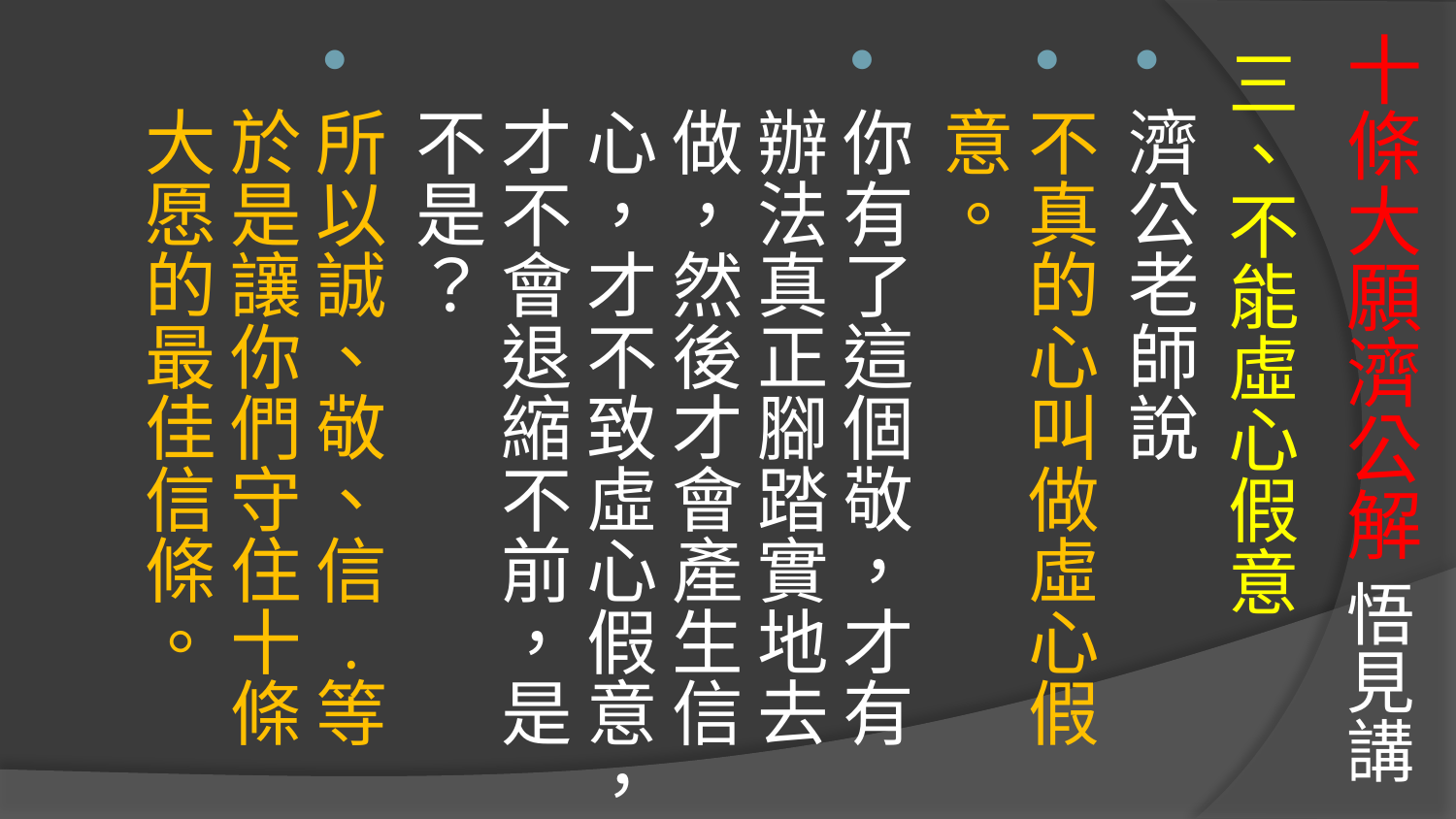

# 十條大願濟公解 悟見講
三、不能虛心假意
濟公老師說
不真的心叫做虛心假意。
你有了這個敬，才有辦法真正腳踏實地去做，然後才會產生信心，才不致虛心假意，才不會退縮不前，是不是？
所以誠、敬、信﹒等於是讓你們守住十條大愿的最佳信條。